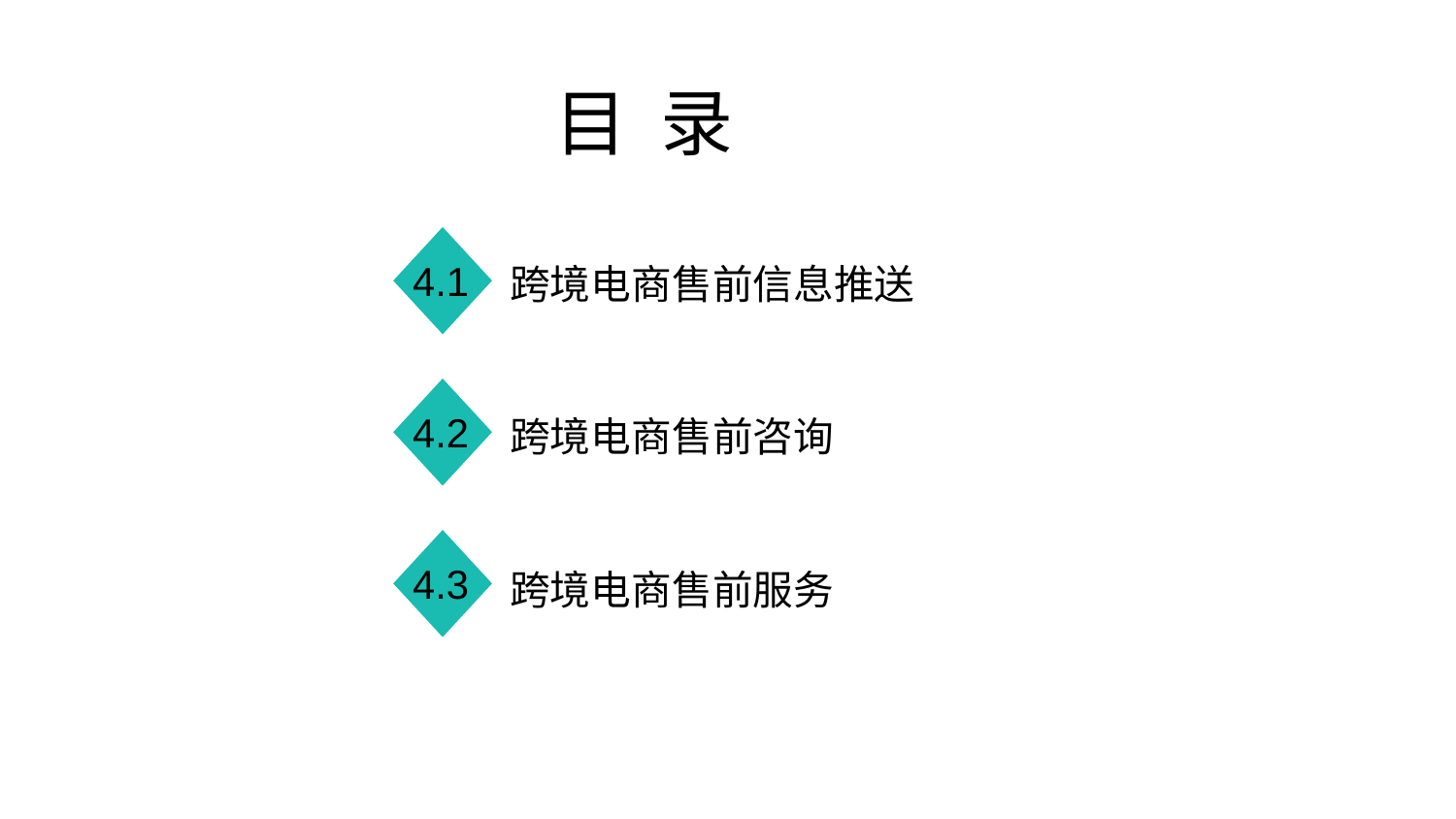

目  录

4.1

4.2

4.3
跨境电商售前信息推送
跨境电商售前咨询
跨境电商售前服务